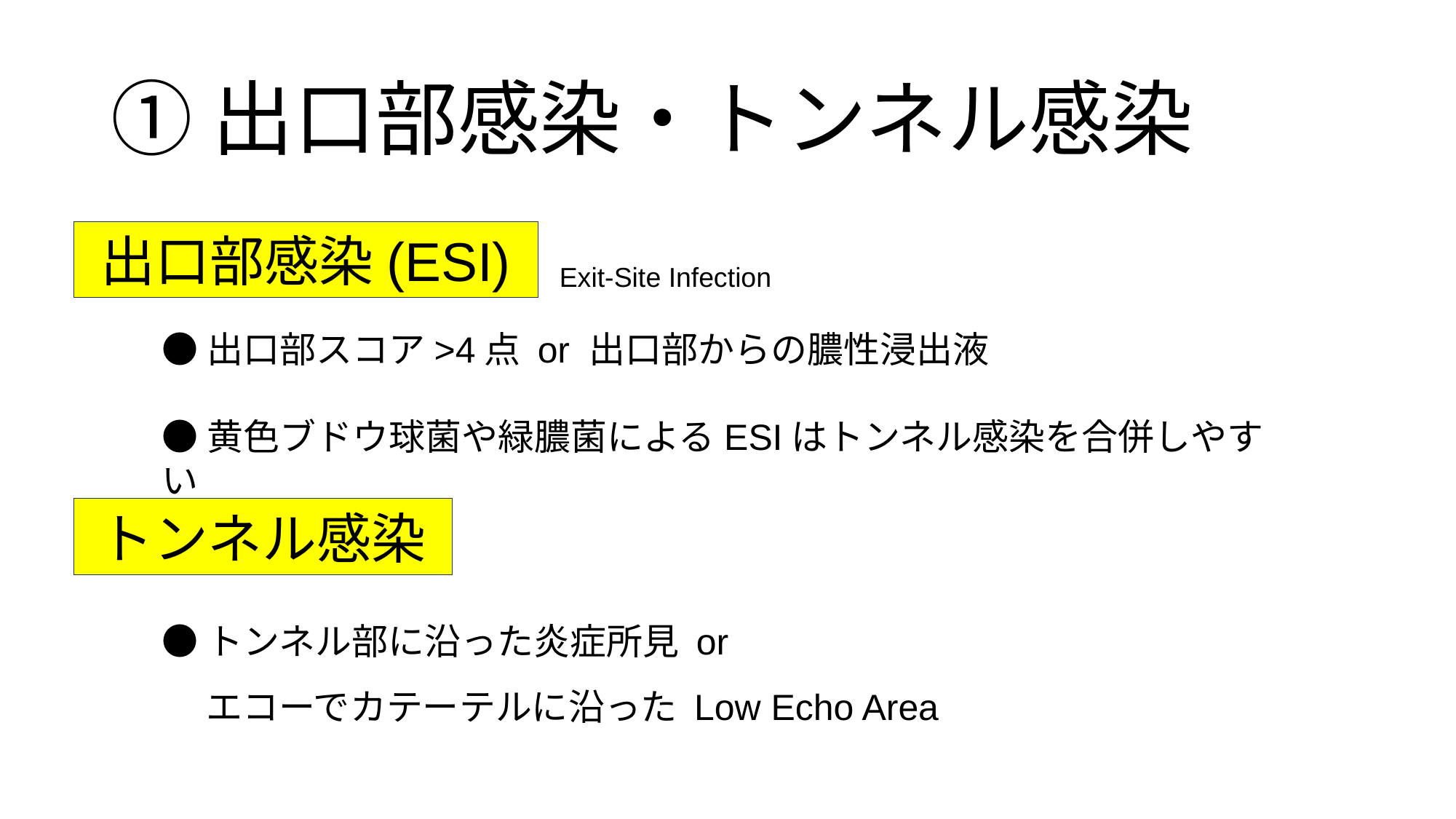

# ①出口部感染・トンネル感染
出口部感染(ESI)
Exit-Site Infection
●出口部スコア>4点 or 出口部からの膿性浸出液

●黄色ブドウ球菌や緑膿菌によるESIはトンネル感染を合併しやすい

トンネル感染
●トンネル部に沿った炎症所見 or
　 エコーでカテーテルに沿った Low Echo Area